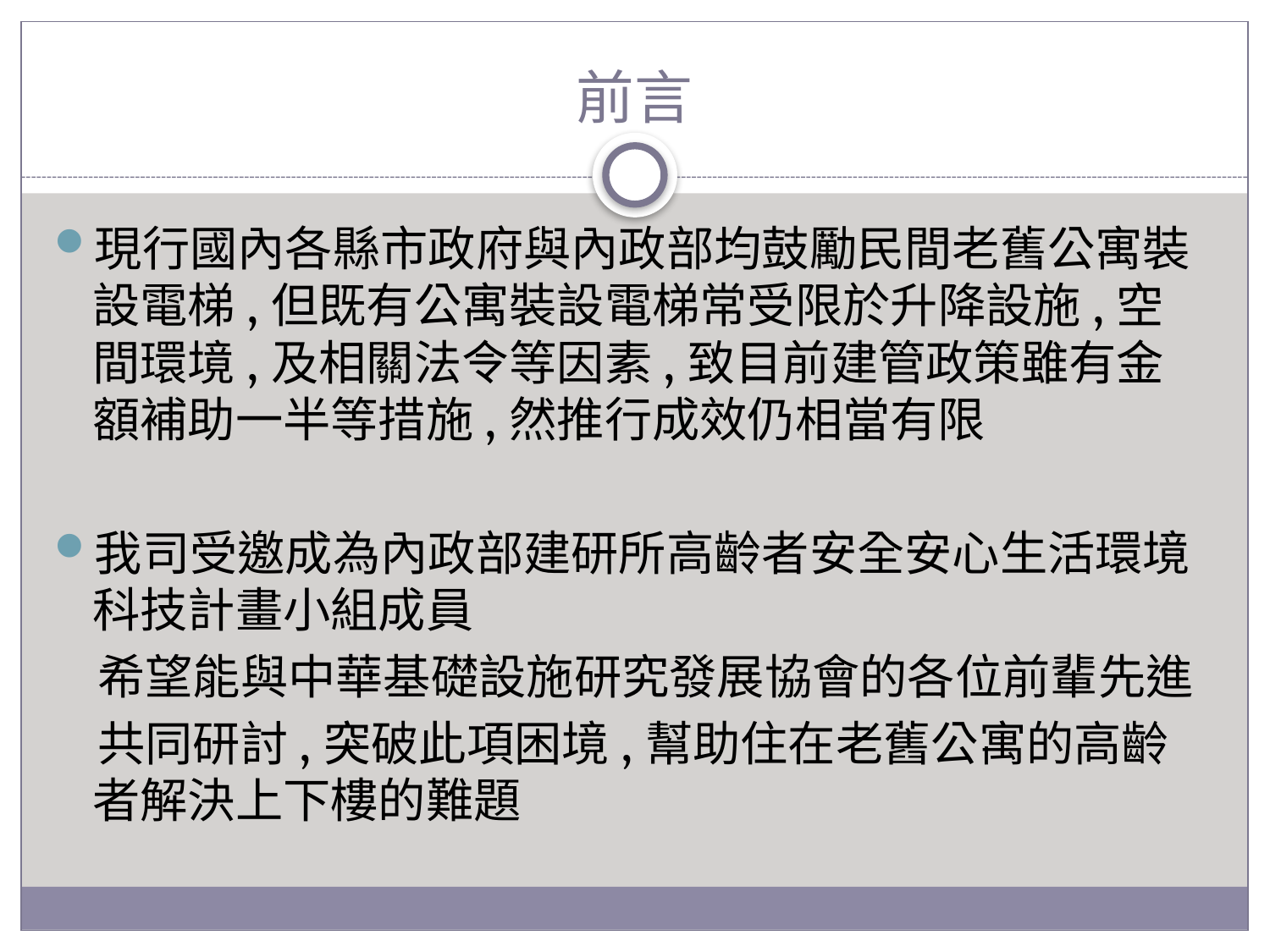

# 前言
現行國內各縣市政府與內政部均鼓勵民間老舊公寓裝設電梯,但既有公寓裝設電梯常受限於升降設施,空間環境,及相關法令等因素,致目前建管政策雖有金額補助一半等措施,然推行成效仍相當有限

我司受邀成為內政部建研所高齡者安全安心生活環境科技計畫小組成員
   希望能與中華基礎設施研究發展協會的各位前輩先進
   共同研討,突破此項困境,幫助住在老舊公寓的高齡者解決上下樓的難題